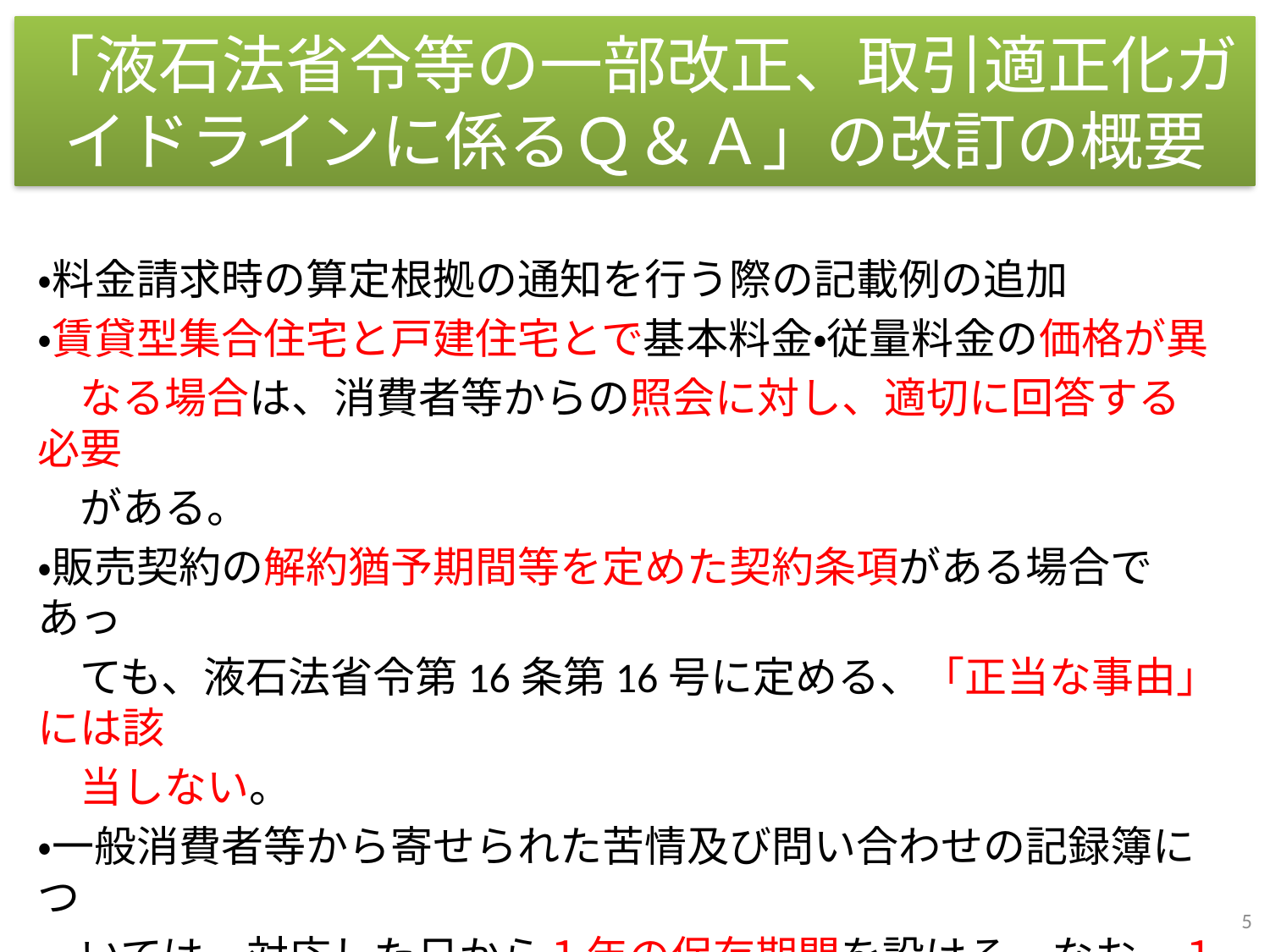

# 「液石法省令等の一部改正、取引適正化ガイドラインに係るＱ＆Ａ」の改訂の概要
・料金請求時の算定根拠の通知を行う際の記載例の追加
・賃貸型集合住宅と戸建住宅とで基本料金・従量料金の価格が異
　なる場合は、消費者等からの照会に対し、適切に回答する必要
　がある。
・販売契約の解約猶予期間等を定めた契約条項がある場合であっ
　ても、液石法省令第16条第16号に定める、「正当な事由」には該
　当しない。
・一般消費者等から寄せられた苦情及び問い合わせの記録簿につ
　いては、対応した日から１年の保存期間を設ける。なお、１年以上
　保存することは、妨げない。
5